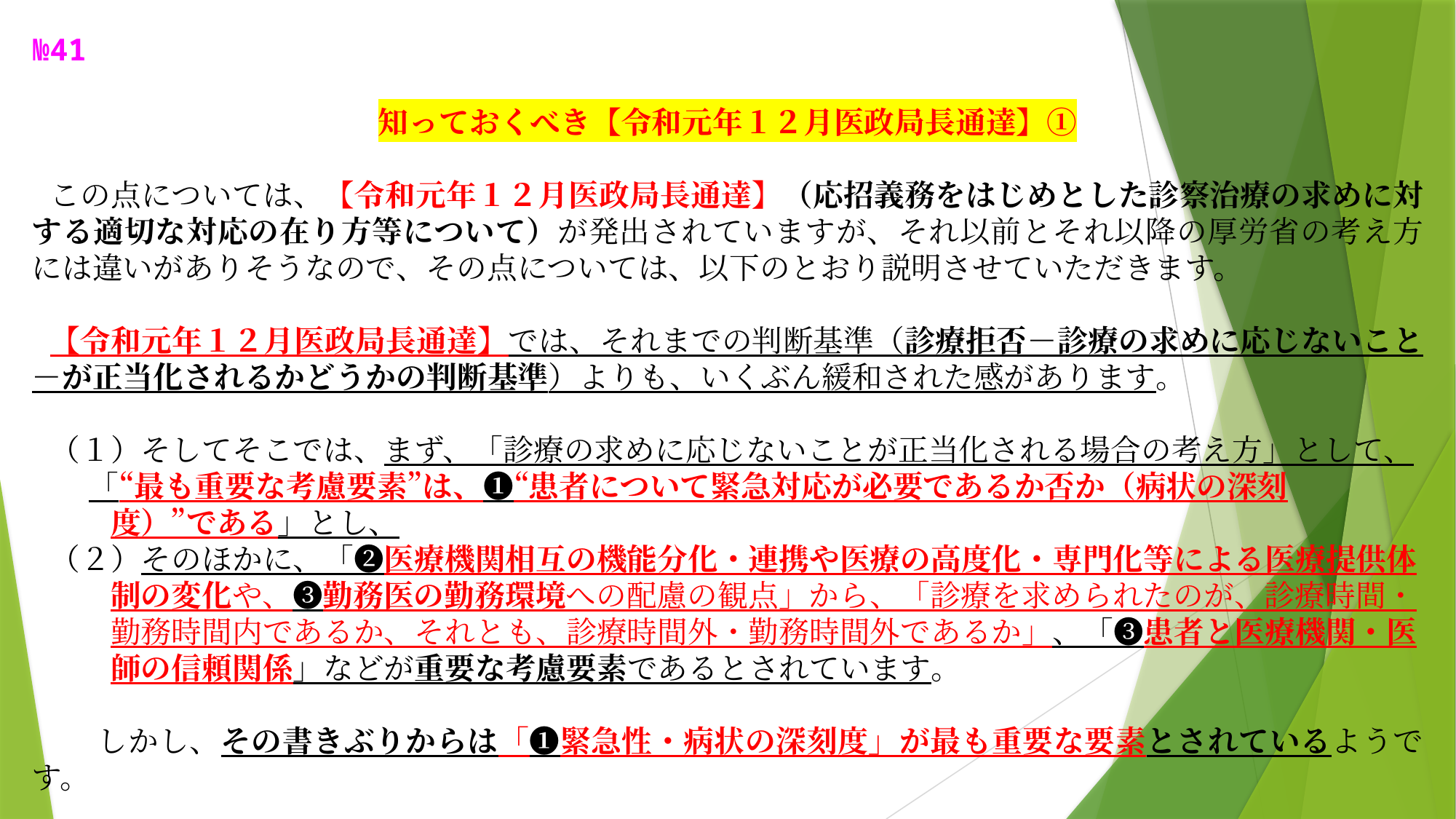

№41

知っておくべき【令和元年１２月医政局長通達】①

この点については、【令和元年１２月医政局長通達】（応招義務をはじめとした診察治療の求めに対する適切な対応の在り方等について）が発出されていますが、それ以前とそれ以降の厚労省の考え方には違いがありそうなので、その点については、以下のとおり説明させていただきます。

【令和元年１２月医政局長通達】では、それまでの判断基準（診療拒否－診療の求めに応じないこと－が正当化されるかどうかの判断基準）よりも、いくぶん緩和された感があります。

（１）そしてそこでは、まず、「診療の求めに応じないことが正当化される場合の考え方」として、
    「“最も重要な考慮要素”は、❶“患者について緊急対応が必要であるか否か（病状の深刻
　　度）”である」とし、
（２）そのほかに、「❷医療機関相互の機能分化・連携や医療の高度化・専門化等による医療提供体
　　制の変化や、❸勤務医の勤務環境への配慮の観点」から、「診療を求められたのが、診療時間・
　　勤務時間内であるか、それとも、診療時間外・勤務時間外であるか」、「❸患者と医療機関・医
　　師の信頼関係」などが重要な考慮要素であるとされています。

　  しかし、その書きぶりからは「❶緊急性・病状の深刻度」が最も重要な要素とされているようです。